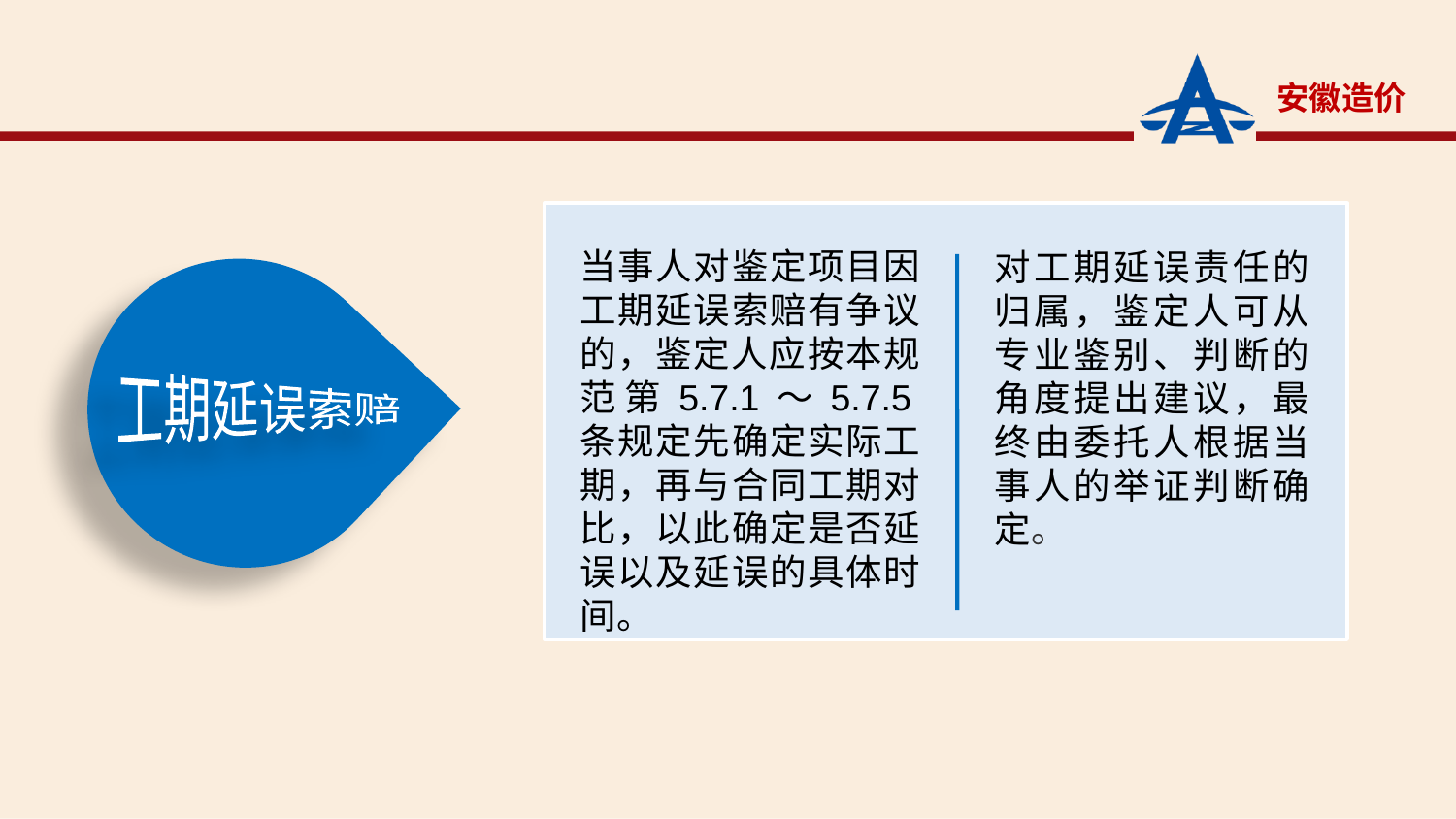

当事人对鉴定项目因工期延误索赔有争议的，鉴定人应按本规范第5.7.1～5.7.5条规定先确定实际工期，再与合同工期对比，以此确定是否延误以及延误的具体时间。
对工期延误责任的归属，鉴定人可从专业鉴别、判断的角度提出建议，最终由委托人根据当事人的举证判断确定。

工期延误索赔